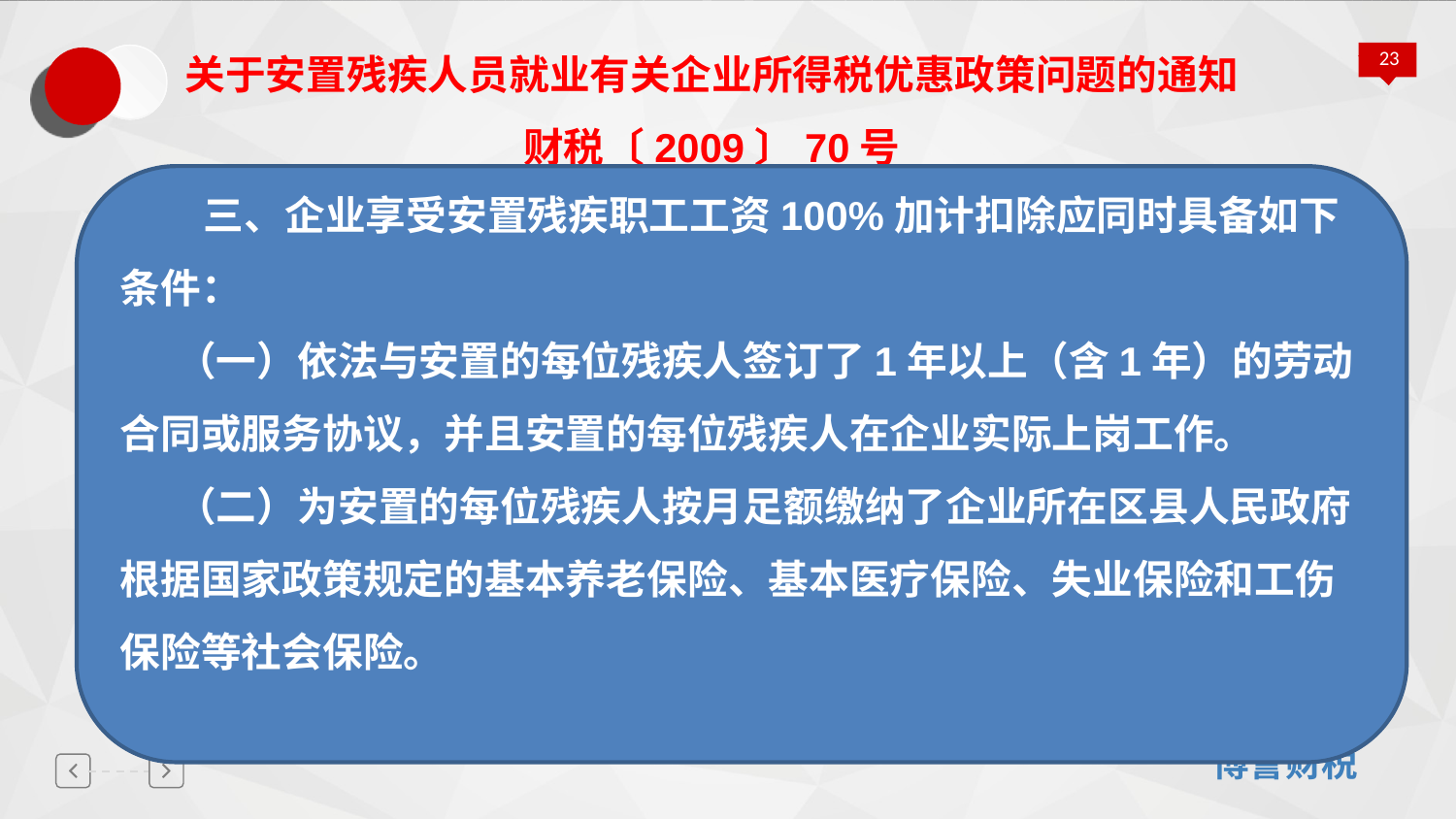

# 关于安置残疾人员就业有关企业所得税优惠政策问题的通知 财税〔2009〕70号
        三、企业享受安置残疾职工工资100%加计扣除应同时具备如下条件：
     （一）依法与安置的每位残疾人签订了1年以上（含1年）的劳动合同或服务协议，并且安置的每位残疾人在企业实际上岗工作。
     （二）为安置的每位残疾人按月足额缴纳了企业所在区县人民政府根据国家政策规定的基本养老保险、基本医疗保险、失业保险和工伤保险等社会保险。

博誉财税